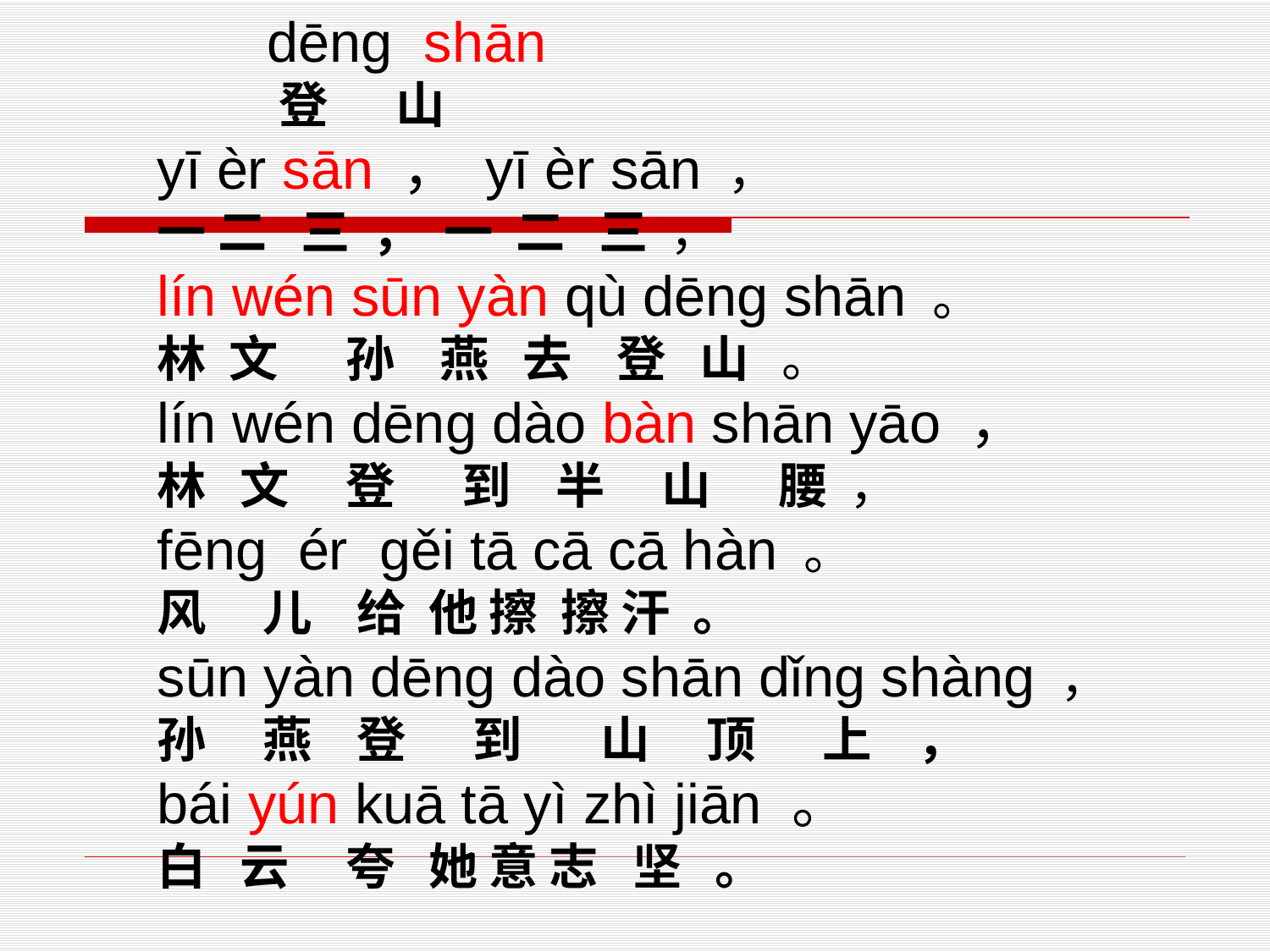

dēnɡ  shān
          登      山
yī èr sān ， yī èr sān ，
一 二   三  ，  一  二   三  ，
lín wén sūn yàn qù dēnɡ shān 。
林  文      孙    燕   去    登   山   。
lín wén dēnɡ dào bàn shān yāo ，
林   文     登      到    半     山      腰  ，
fēnɡ  ér  ɡěi tā cā cā hàn 。
风     儿    给  他 擦  擦 汗  。
sūn yàn dēnɡ dào shān dǐnɡ shànɡ ，
孙     燕    登      到       山     顶      上    ，
bái yún kuā tā yì zhì jiān 。
白   云     夸   她 意 志   坚   。